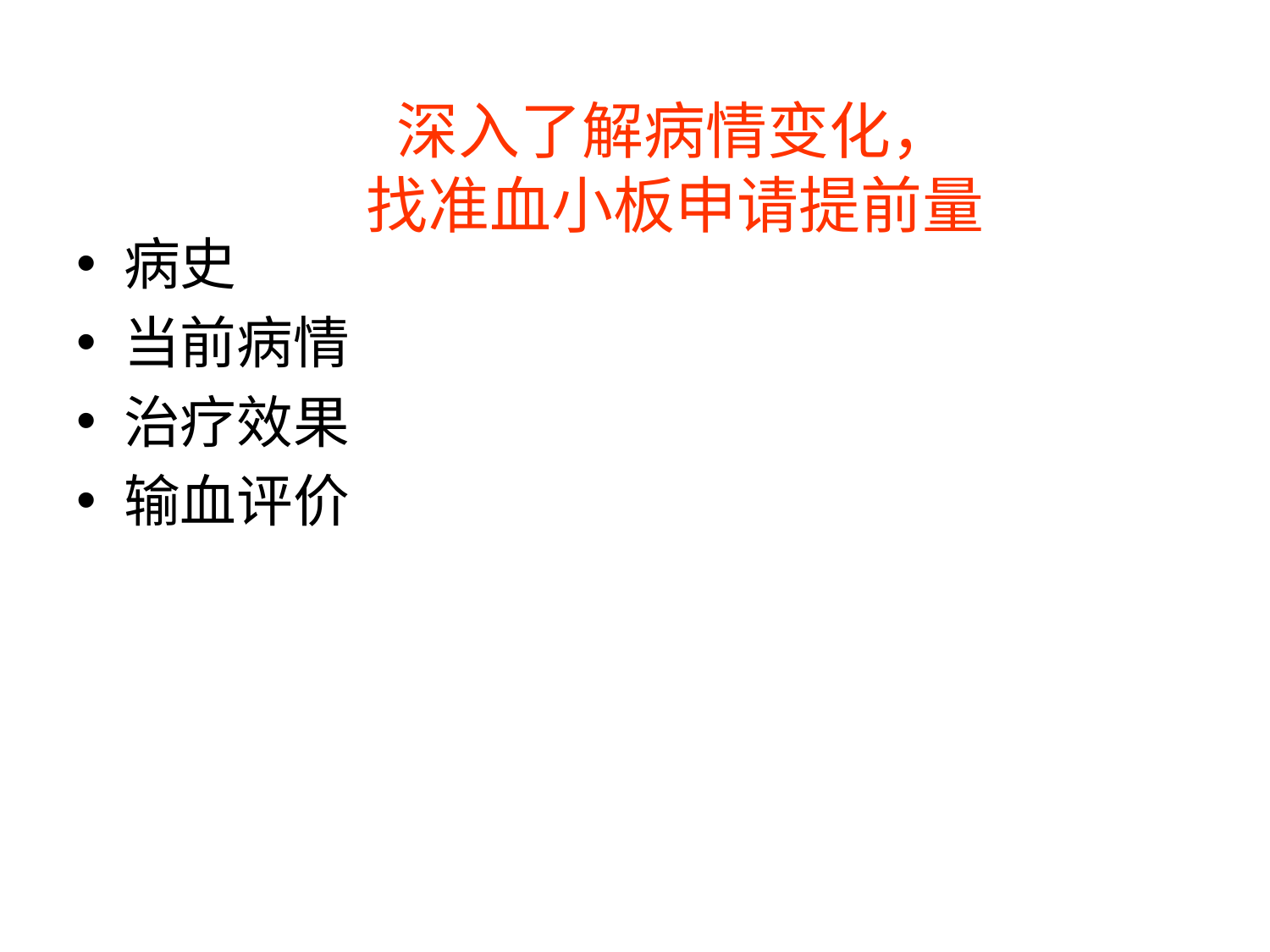

# 深入了解病情变化， 找准血小板申请提前量
病史
当前病情
治疗效果
输血评价